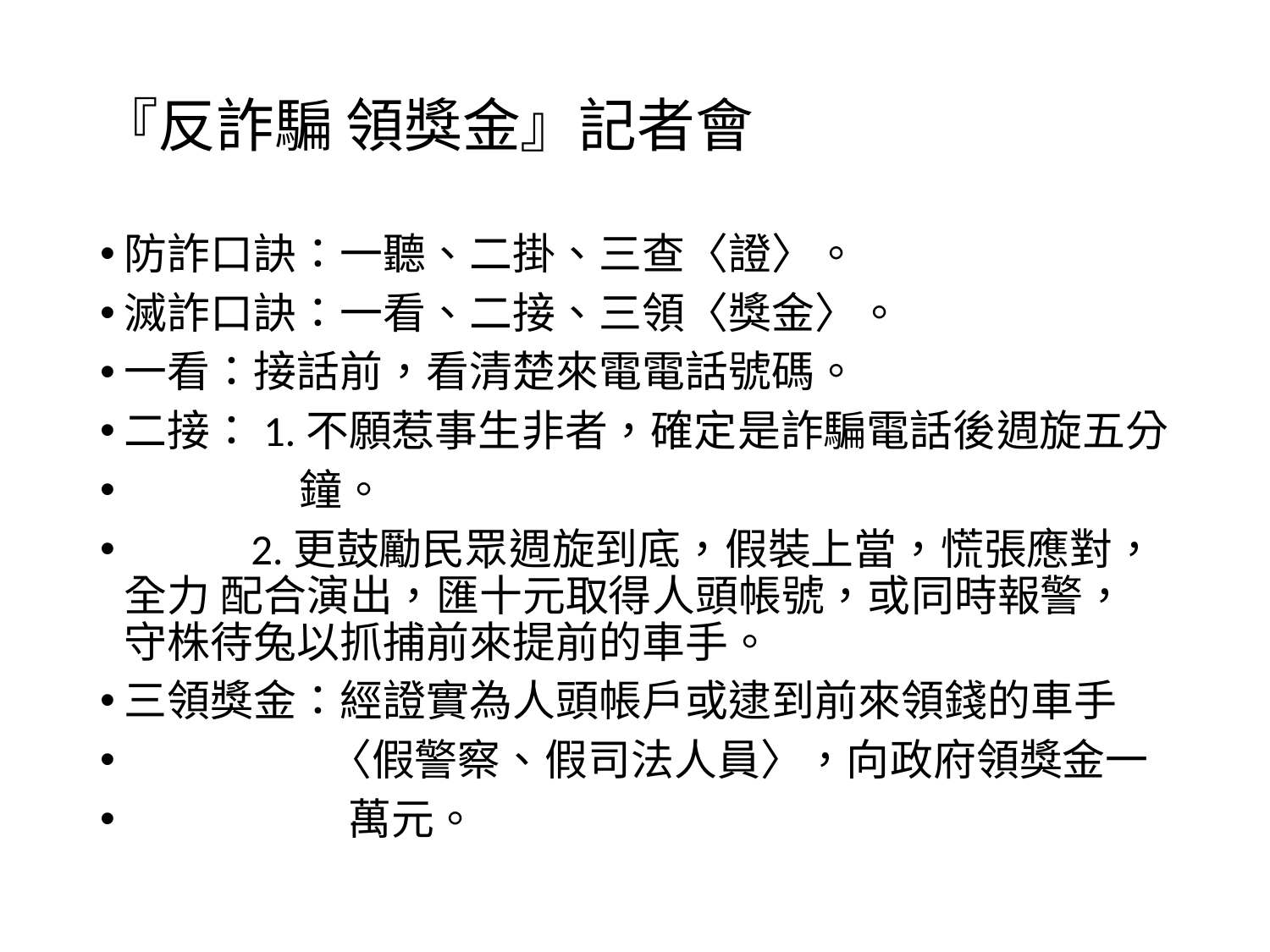

# 『反詐騙 領獎金』記者會
防詐口訣：一聽、二掛、三查〈證〉。
滅詐口訣：一看、二接、三領〈獎金〉。
一看：接話前，看清楚來電電話號碼。
二接：1.不願惹事生非者，確定是詐騙電話後週旋五分
                 鐘。
             2.更鼓勵民眾週旋到底，假裝上當，慌張應對，全力 配合演出，匯十元取得人頭帳號，或同時報警，守株待兔以抓捕前來提前的車手。
三領獎金：經證實為人頭帳戶或逮到前來領錢的車手
                    〈假警察、假司法人員〉，向政府領獎金一
                      萬元。